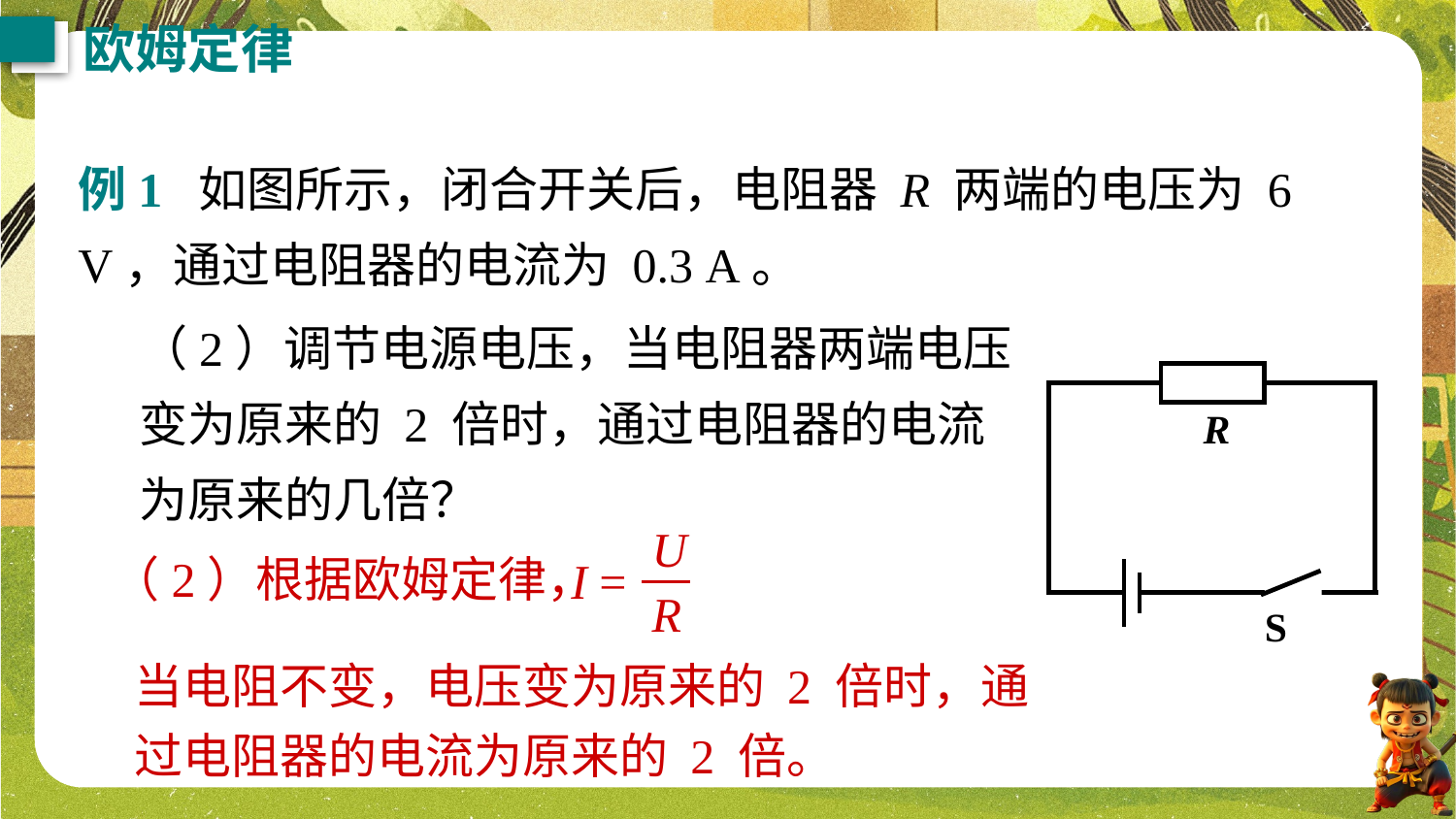

欧姆定律

例1  如图所示，闭合开关后，电阻器 R 两端的电压为 6 V，通过电阻器的电流为 0.3 A。
（2）调节电源电压，当电阻器两端电压变为原来的 2 倍时，通过电阻器的电流
为原来的几倍？

R

S
U
I =
R
（2）根据欧姆定律，
当电阻不变，电压变为原来的 2 倍时，通过电阻器的电流为原来的 2 倍。